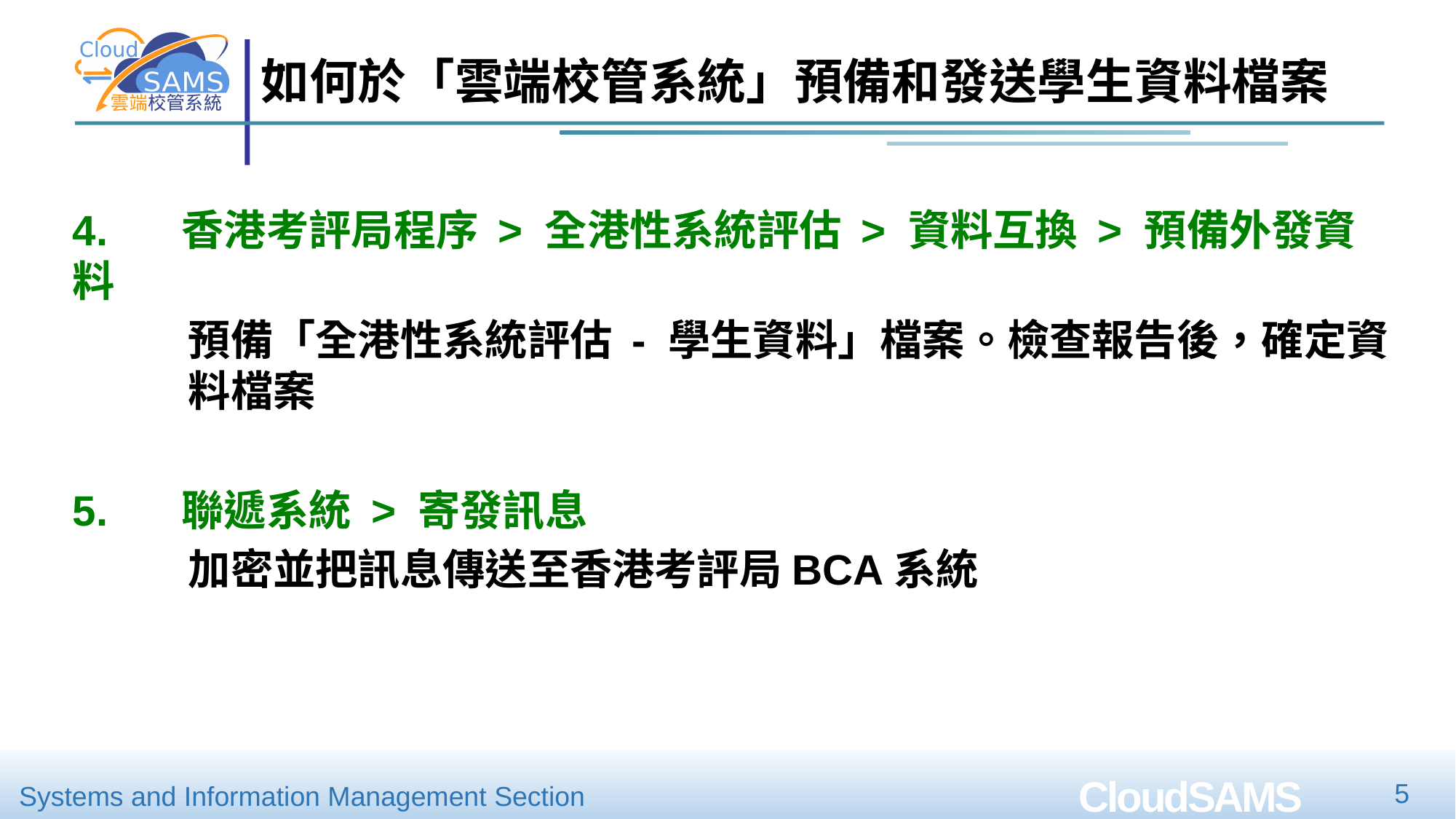

# 如何於「雲端校管系統」預備和發送學生資料檔案
4.	香港考評局程序 > 全港性系統評估 > 資料互換 > 預備外發資料
預備「全港性系統評估 - 學生資料」檔案。檢查報告後，確定資料檔案

5.	聯遞系統 > 寄發訊息
加密並把訊息傳送至香港考評局BCA系統

5